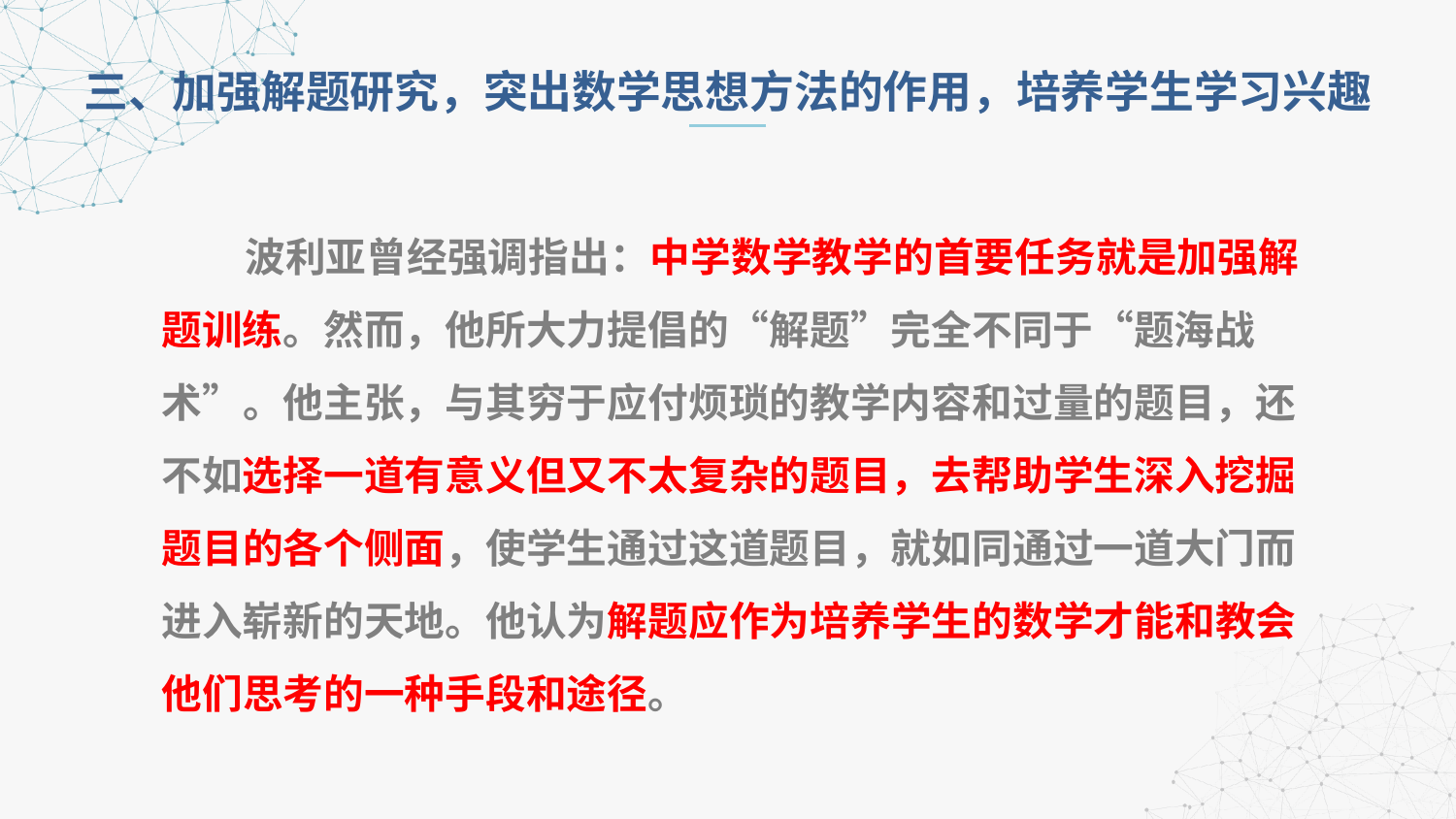

三、加强解题研究，突出数学思想方法的作用，培养学生学习兴趣
        波利亚曾经强调指出：中学数学教学的首要任务就是加强解题训练。然而，他所大力提倡的“解题”完全不同于“题海战术”。他主张，与其穷于应付烦琐的教学内容和过量的题目，还不如选择一道有意义但又不太复杂的题目，去帮助学生深入挖掘题目的各个侧面，使学生通过这道题目，就如同通过一道大门而进入崭新的天地。他认为解题应作为培养学生的数学才能和教会他们思考的一种手段和途径。